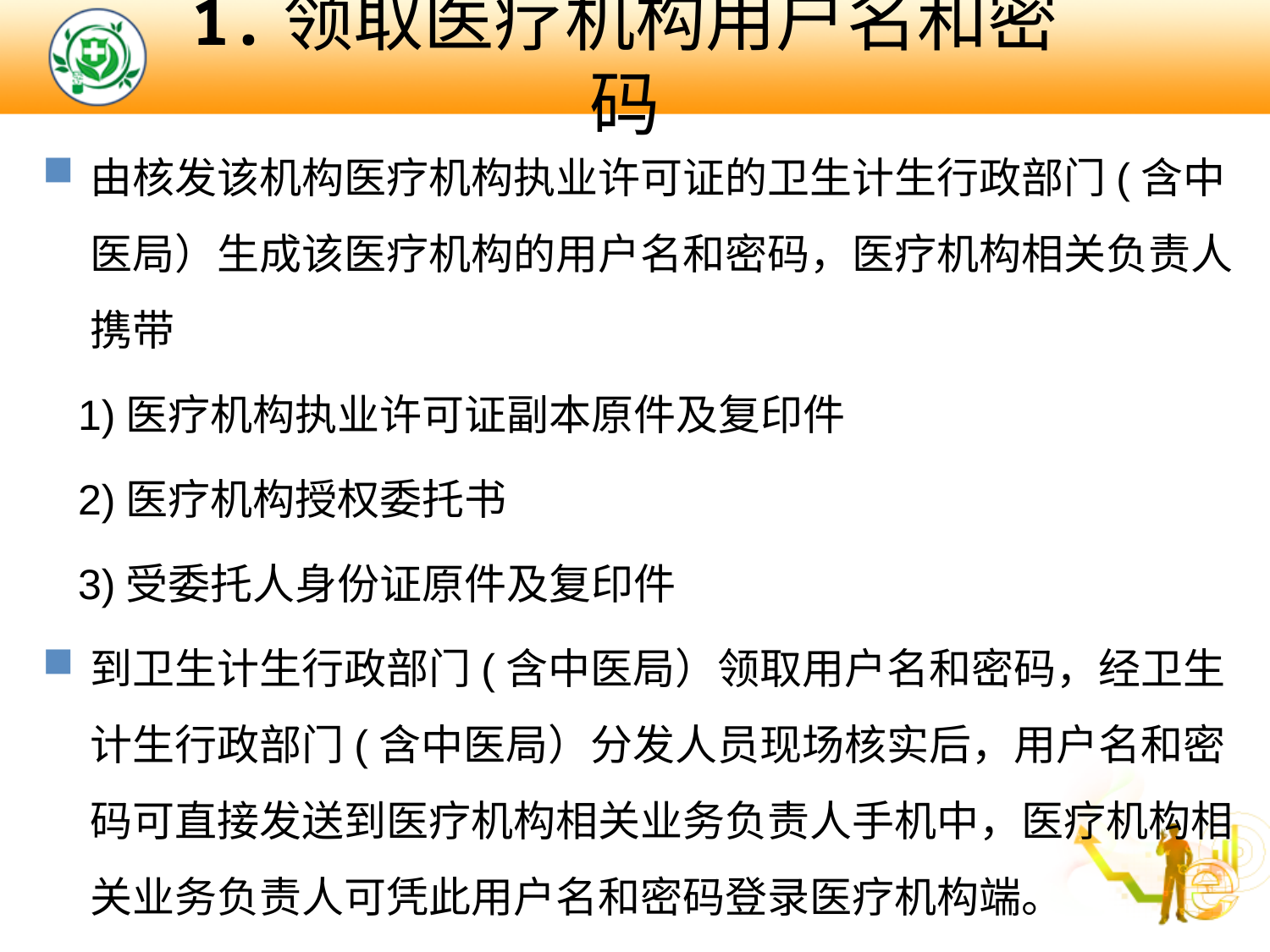

# 1.领取医疗机构用户名和密码
由核发该机构医疗机构执业许可证的卫生计生行政部门(含中医局）生成该医疗机构的用户名和密码，医疗机构相关负责人携带
   1)医疗机构执业许可证副本原件及复印件
   2)医疗机构授权委托书
   3)受委托人身份证原件及复印件
到卫生计生行政部门(含中医局）领取用户名和密码，经卫生计生行政部门(含中医局）分发人员现场核实后，用户名和密码可直接发送到医疗机构相关业务负责人手机中，医疗机构相关业务负责人可凭此用户名和密码登录医疗机构端。